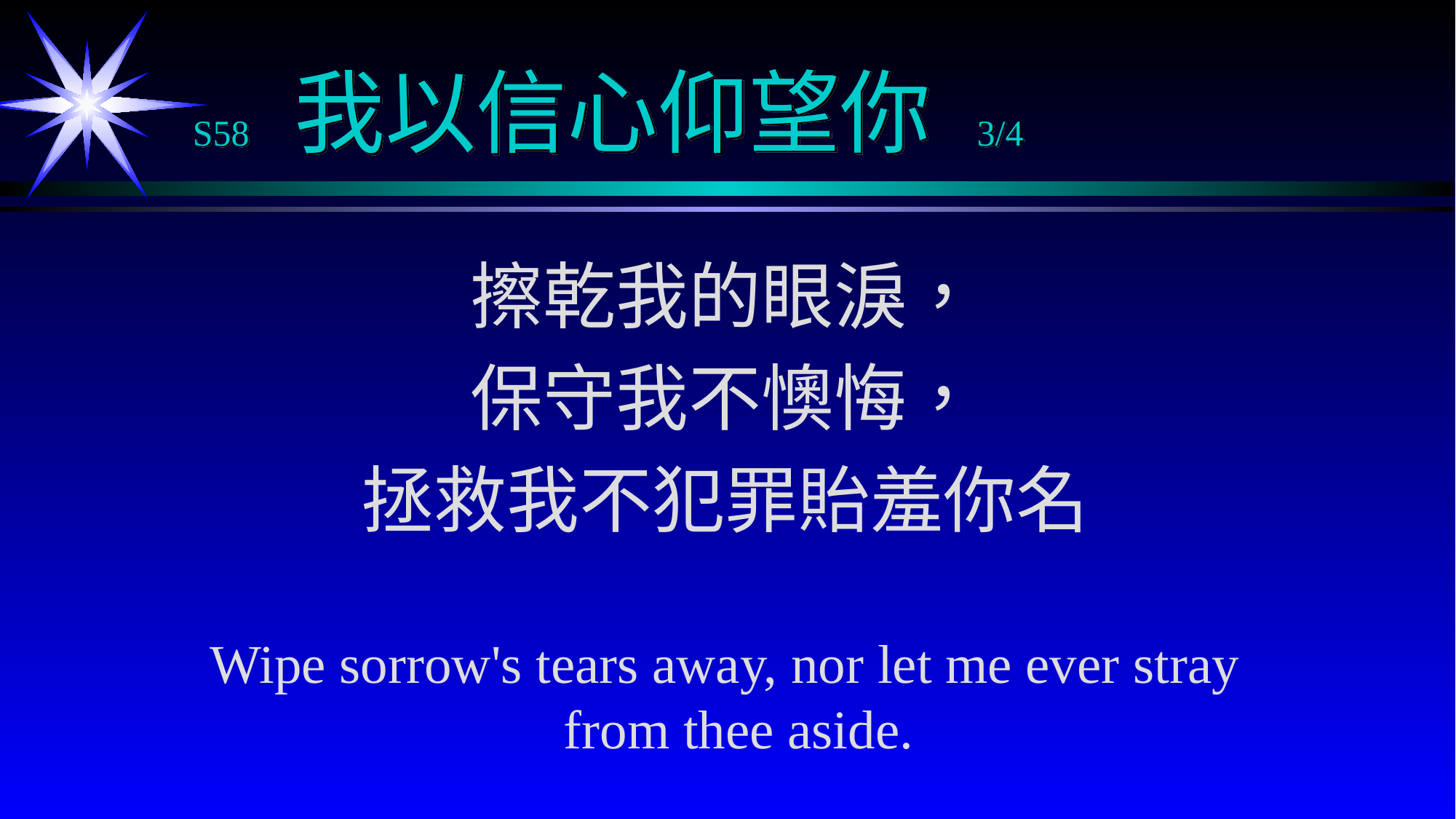

# S58    我以信心仰望你  3/4
擦乾我的眼淚，
保守我不懊悔，
拯救我不犯罪貽羞你名

Wipe sorrow's tears away, nor let me ever stray from thee aside.